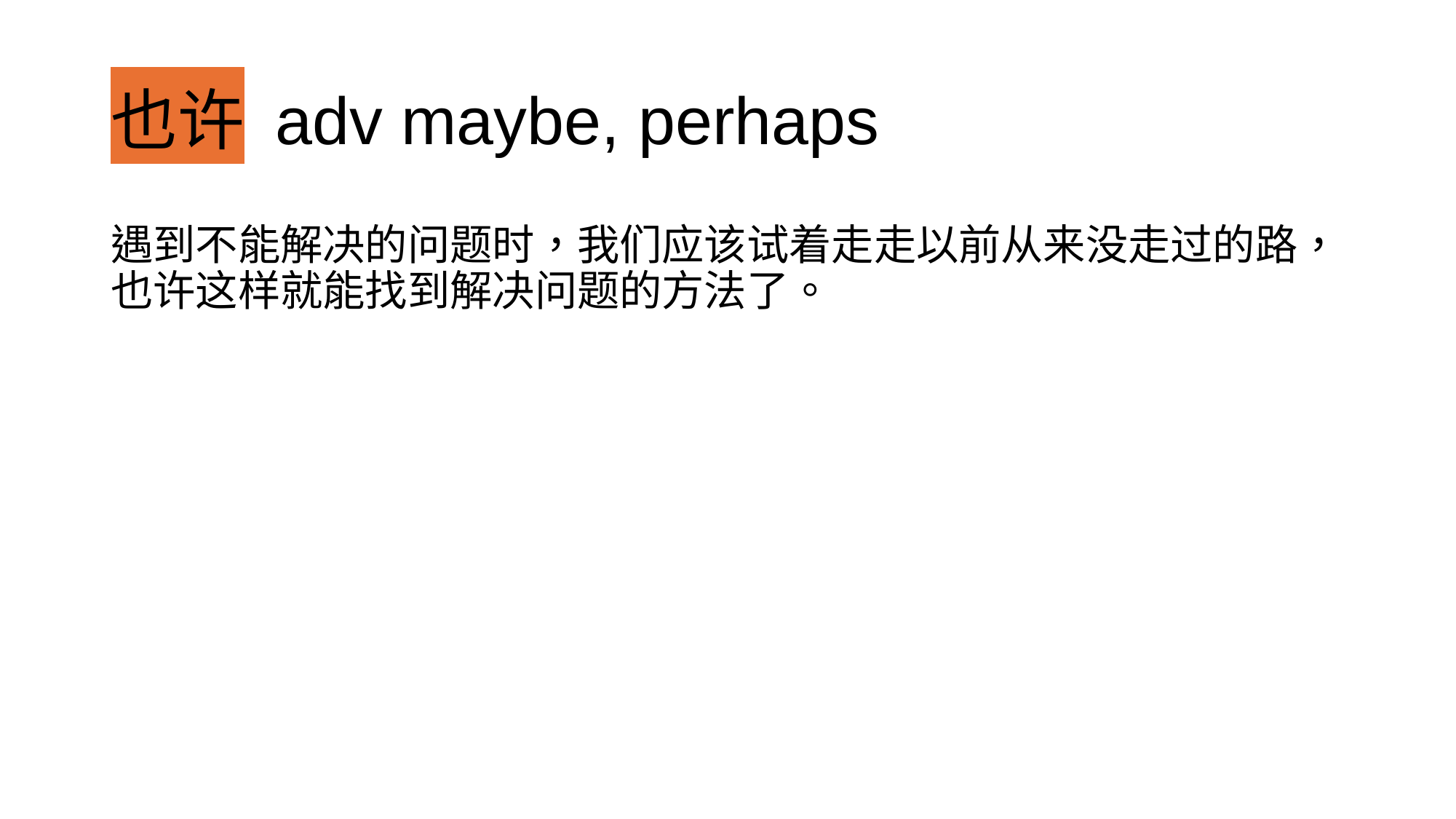

# 也许 adv maybe, perhaps
遇到不能解决的问题时，我们应该试着走走以前从来没走过的路，也许这样就能找到解决问题的方法了。